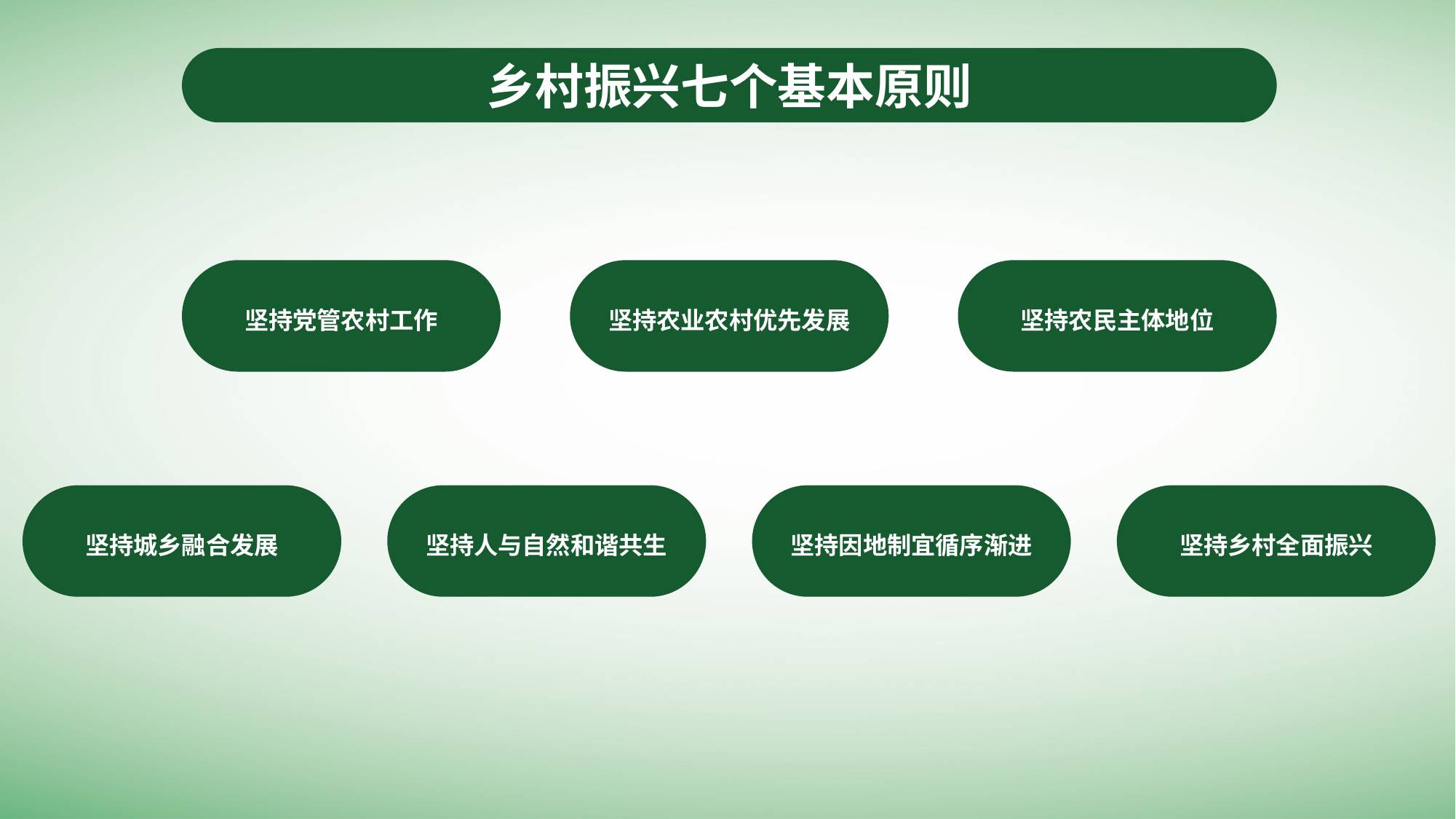

乡村振兴七个基本原则
坚持党管农村工作
坚持农业农村优先发展
坚持农民主体地位
坚持城乡融合发展
坚持人与自然和谐共生
坚持因地制宜循序渐进
坚持乡村全面振兴